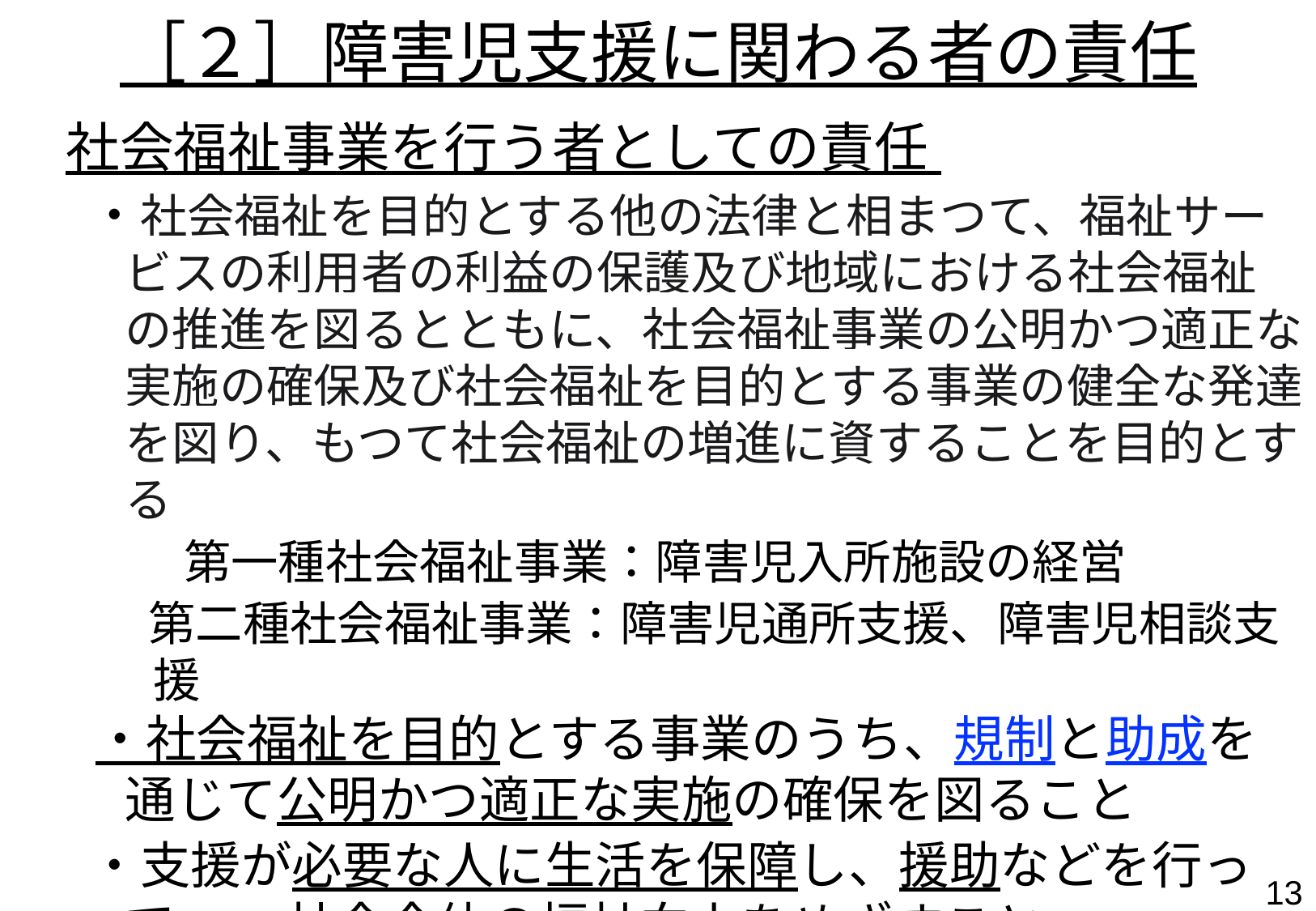

［２］障害児支援に関わる者の責任
　社会福祉事業を行う者としての責任
・社会福祉を目的とする他の法律と相まつて、福祉サービスの利用者の利益の保護及び地域における社会福祉の推進を図るとともに、社会福祉事業の公明かつ適正な実施の確保及び社会福祉を目的とする事業の健全な発達を図り、もつて社会福祉の増進に資することを目的とする
　　第一種社会福祉事業：障害児入所施設の経営
第二種社会福祉事業：障害児通所支援、障害児相談支援
・社会福祉を目的とする事業のうち、規制と助成を通じて公明かつ適正な実施の確保を図ること
・支援が必要な人に生活を保障し、援助などを行って、　 社会全体の福祉向上をめざすこと
⇒ 「法令遵守」「社会全体の福祉」「開かれた事業所」
13